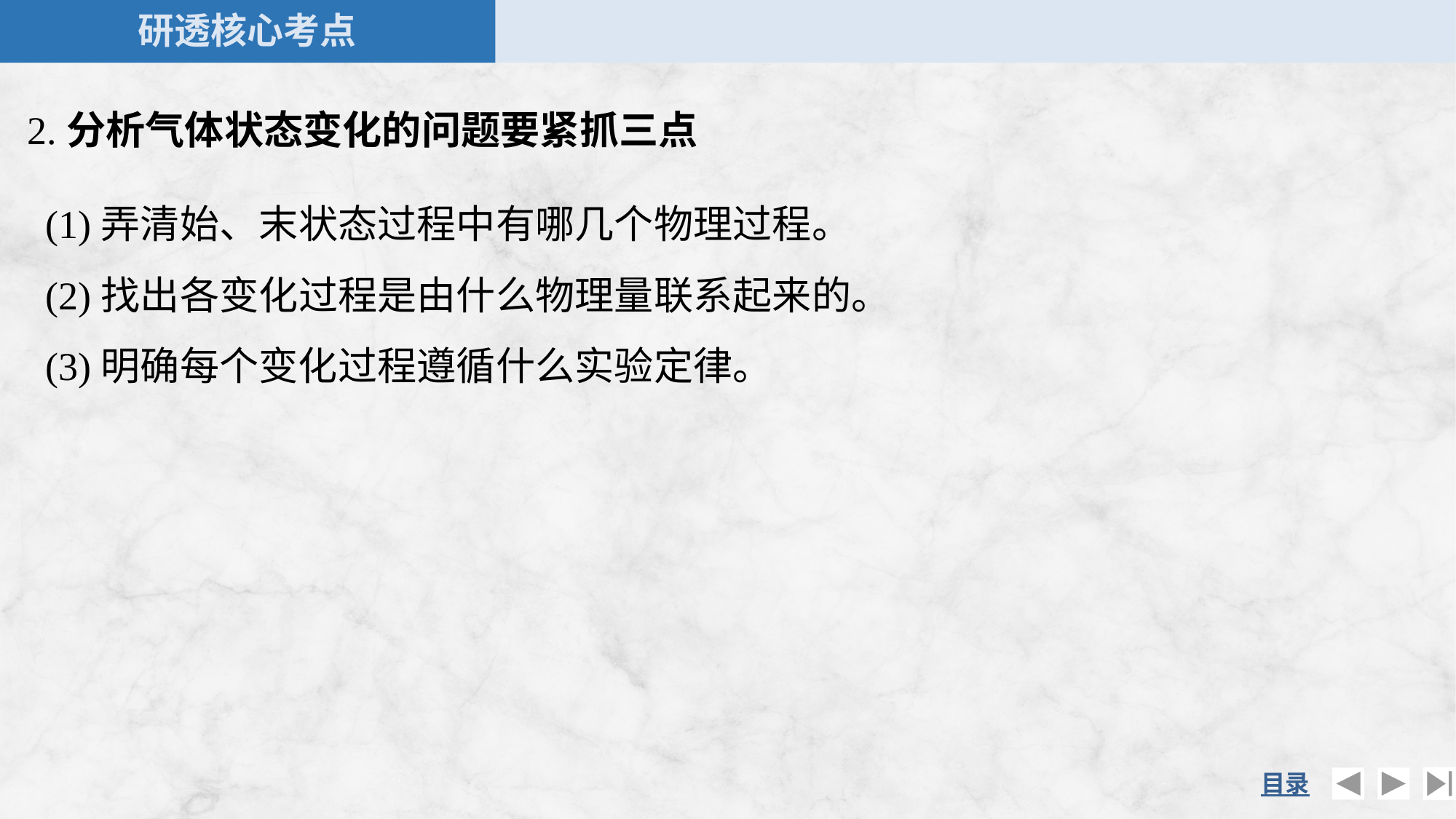

2.分析气体状态变化的问题要紧抓三点
(1)弄清始、末状态过程中有哪几个物理过程。
(2)找出各变化过程是由什么物理量联系起来的。
(3)明确每个变化过程遵循什么实验定律。